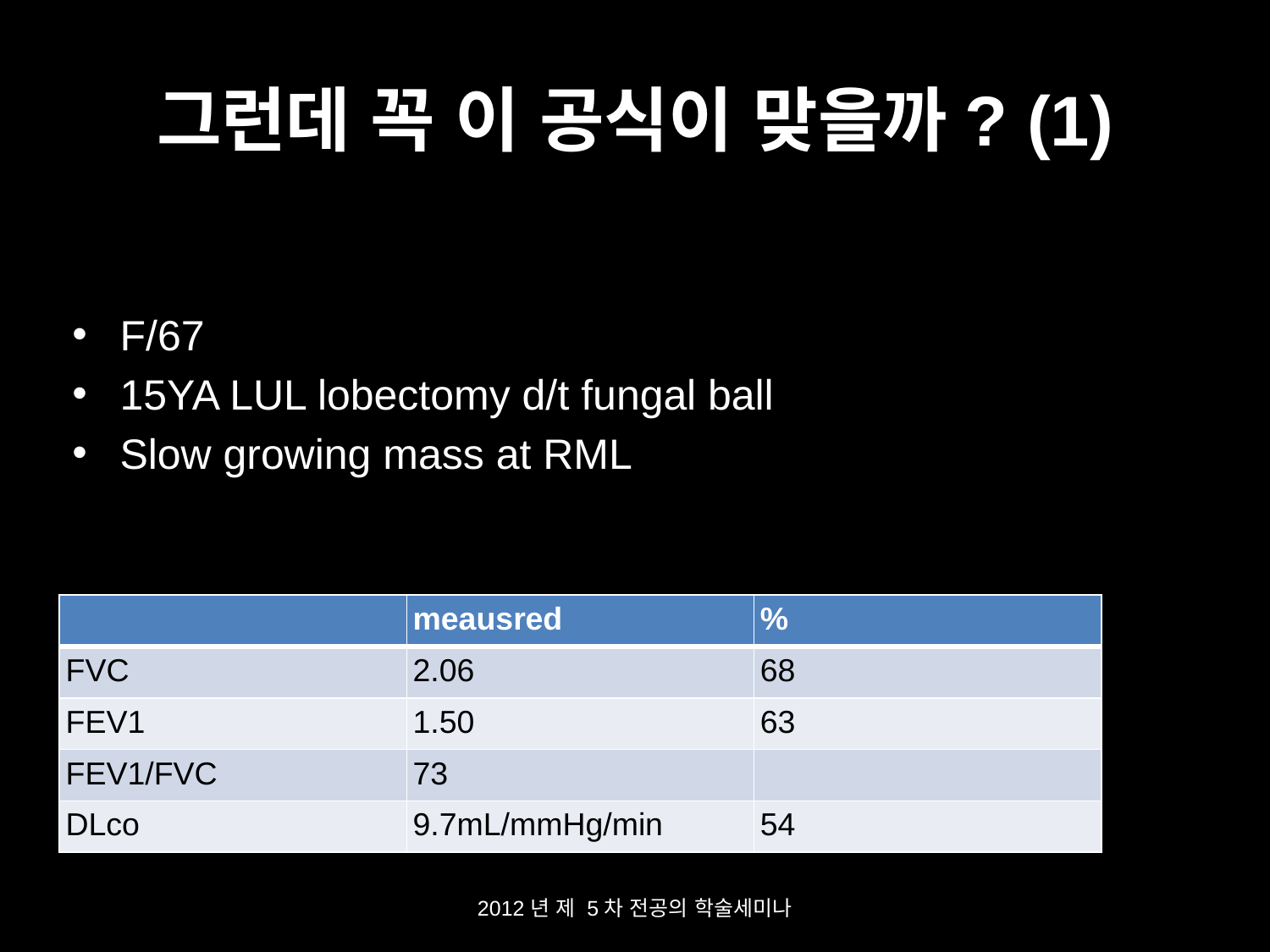

# 그런데 꼭 이 공식이 맞을까? (1)

F/67
15YA LUL lobectomy d/t fungal ball
Slow growing mass at RML

|  | meausred | % |
| --- | --- | --- |
| FVC | 2.06 | 68 |
| FEV1 | 1.50 | 63 |
| FEV1/FVC | 73 |  |
| DLco | 9.7mL/mmHg/min | 54 |
2012년 제 5차 전공의 학술세미나